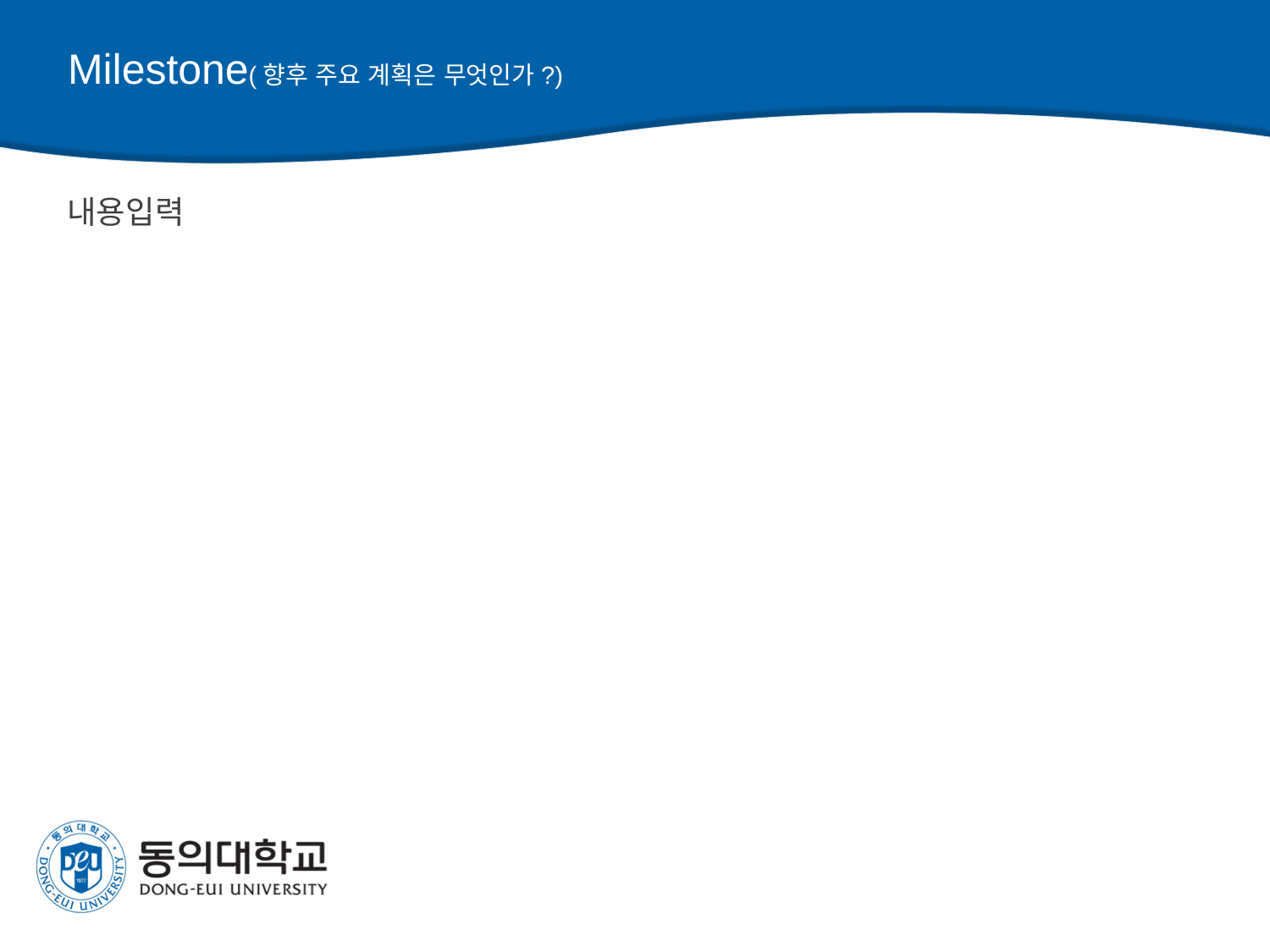

제품(서비스) 개발 및 마케팅에 관련된 주요 계획을 기재합니다.

예) 개발 사항, 인력채용, 정부자금(투융자), 기업(제품) 인증 등에 대한 일정을 간략하게 기재합니다.
# Milestone(향후 주요 계획은 무엇인가?)
내용입력